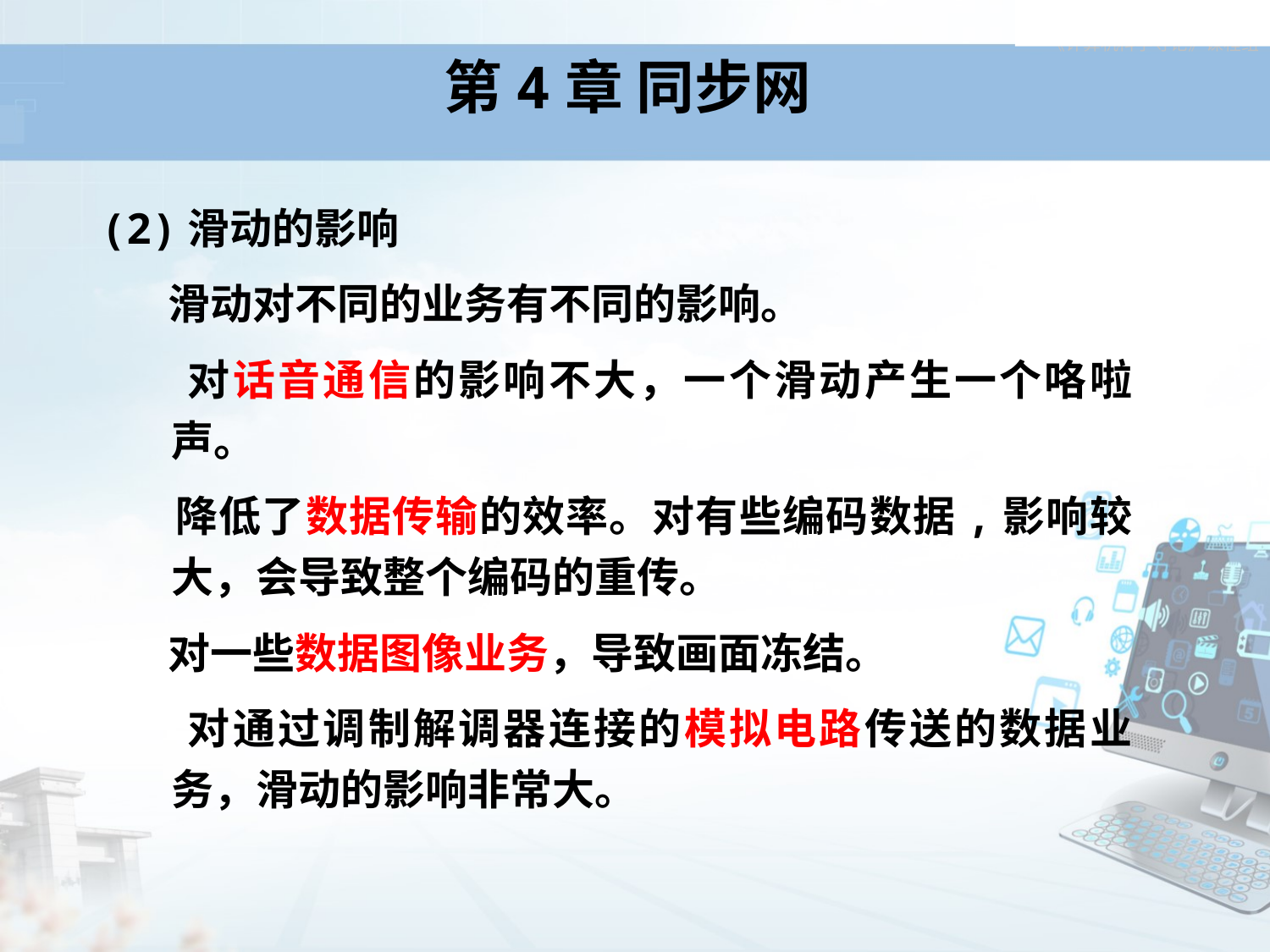

# 第4章 同步网
(2)滑动的影响
      滑动对不同的业务有不同的影响。
      对话音通信的影响不大，一个滑动产生一个咯啦声。
      降低了数据传输的效率。对有些编码数据,影响较大，会导致整个编码的重传。
      对一些数据图像业务，导致画面冻结。
      对通过调制解调器连接的模拟电路传送的数据业务，滑动的影响非常大。